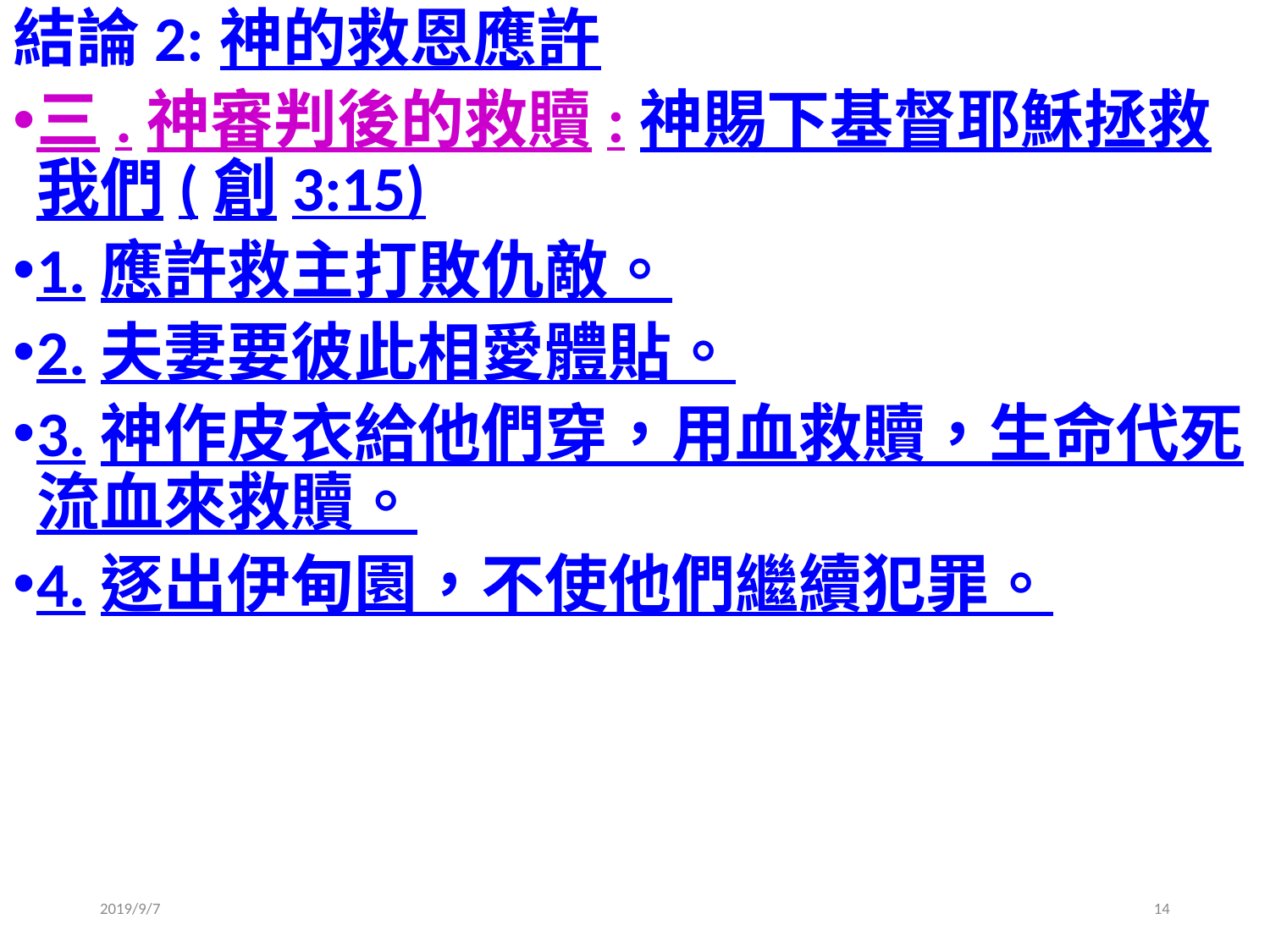

結論2:神的救恩應許
三.神審判後的救贖:神賜下基督耶穌拯救我們(創3:15)
1.應許救主打敗仇敵。
2.夫妻要彼此相愛體貼。
3.神作皮衣給他們穿，用血救贖，生命代死流血來救贖。
4.逐出伊甸園，不使他們繼續犯罪。

2019/9/7
14